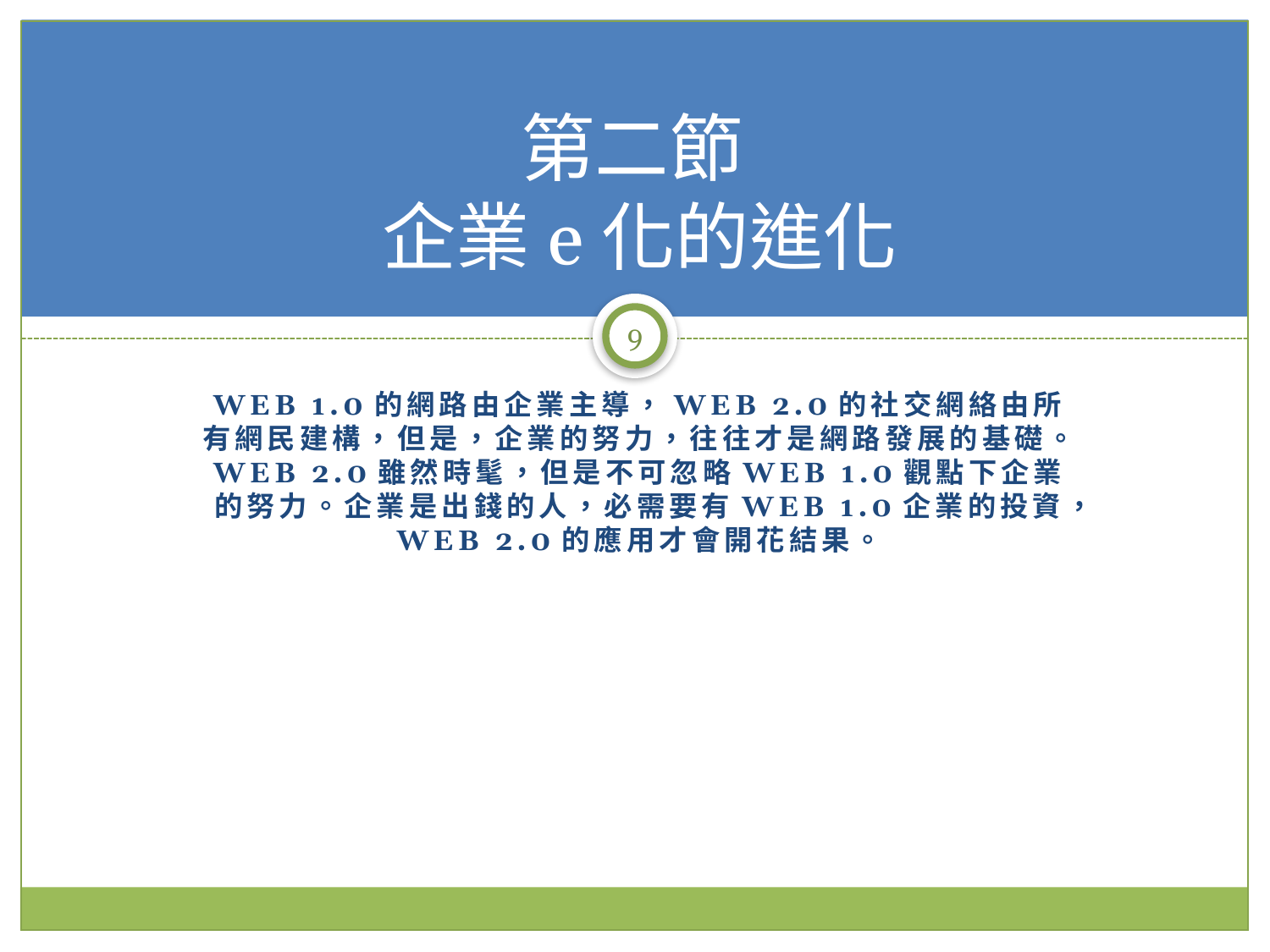

# 第二節 企業e化的進化
9
Web 1.0的網路由企業主導，Web 2.0的社交網絡由所有網民建構，但是，企業的努力，往往才是網路發展的基礎。Web 2.0雖然時髦，但是不可忽略Web 1.0觀點下企業的努力。企業是出錢的人，必需要有Web 1.0企業的投資，Web 2.0的應用才會開花結果。